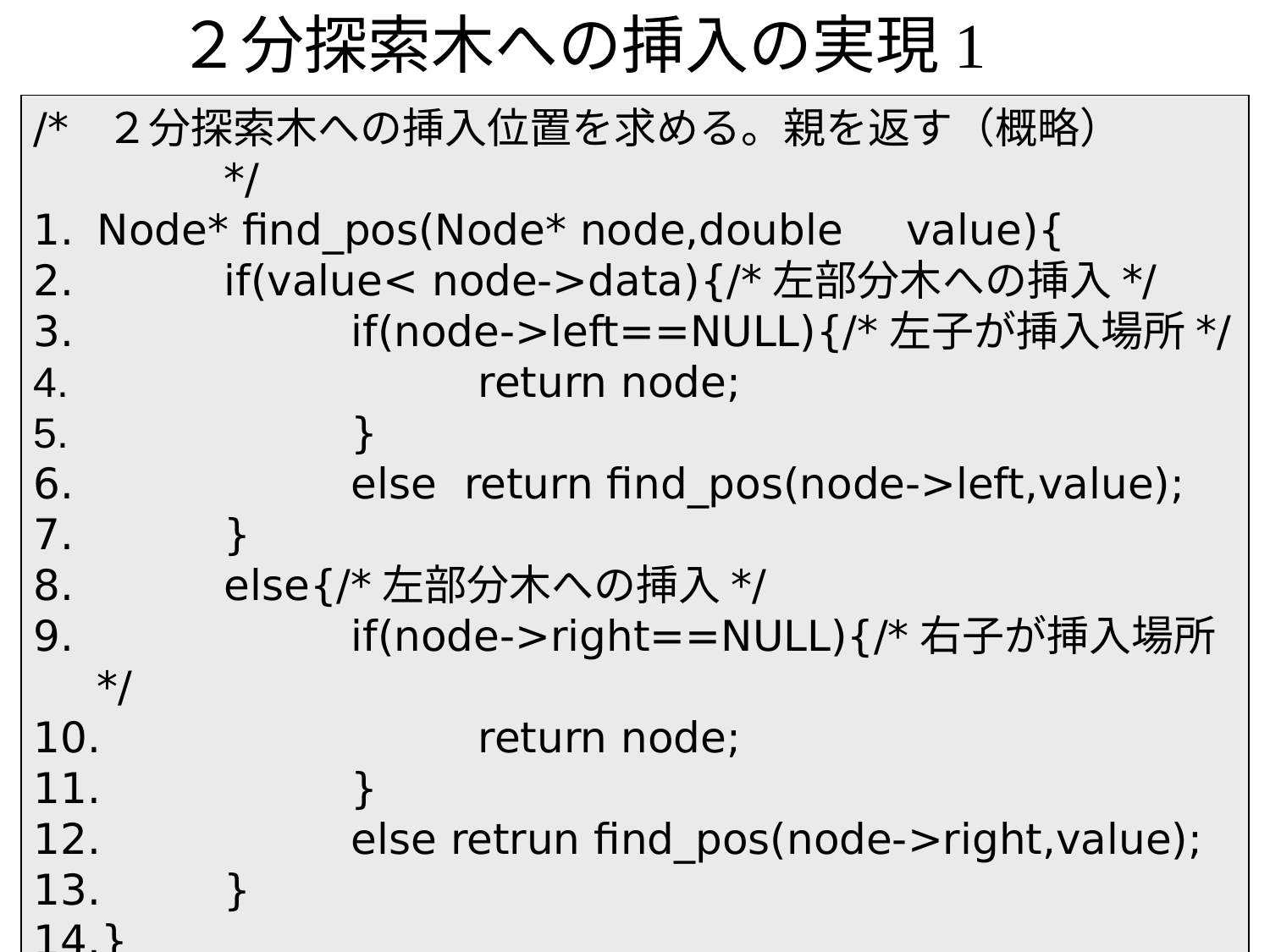

# ２分探索木への挿入の実現1
/*  ２分探索木への挿入位置を求める。親を返す（概略）	*/
Node* find_pos(Node* node,double　value){
  	if(value< node->data){/*左部分木への挿入*/
 		if(node->left==NULL){/*左子が挿入場所*/
　			return node;
　		}
 		else  return find_pos(node->left,value);
 	}
 	else{/*左部分木への挿入*/
          	if(node->right==NULL){/*右子が挿入場所*/
 			return node;
 		}
 		else retrun find_pos(node->right,value);
 	}
}
32